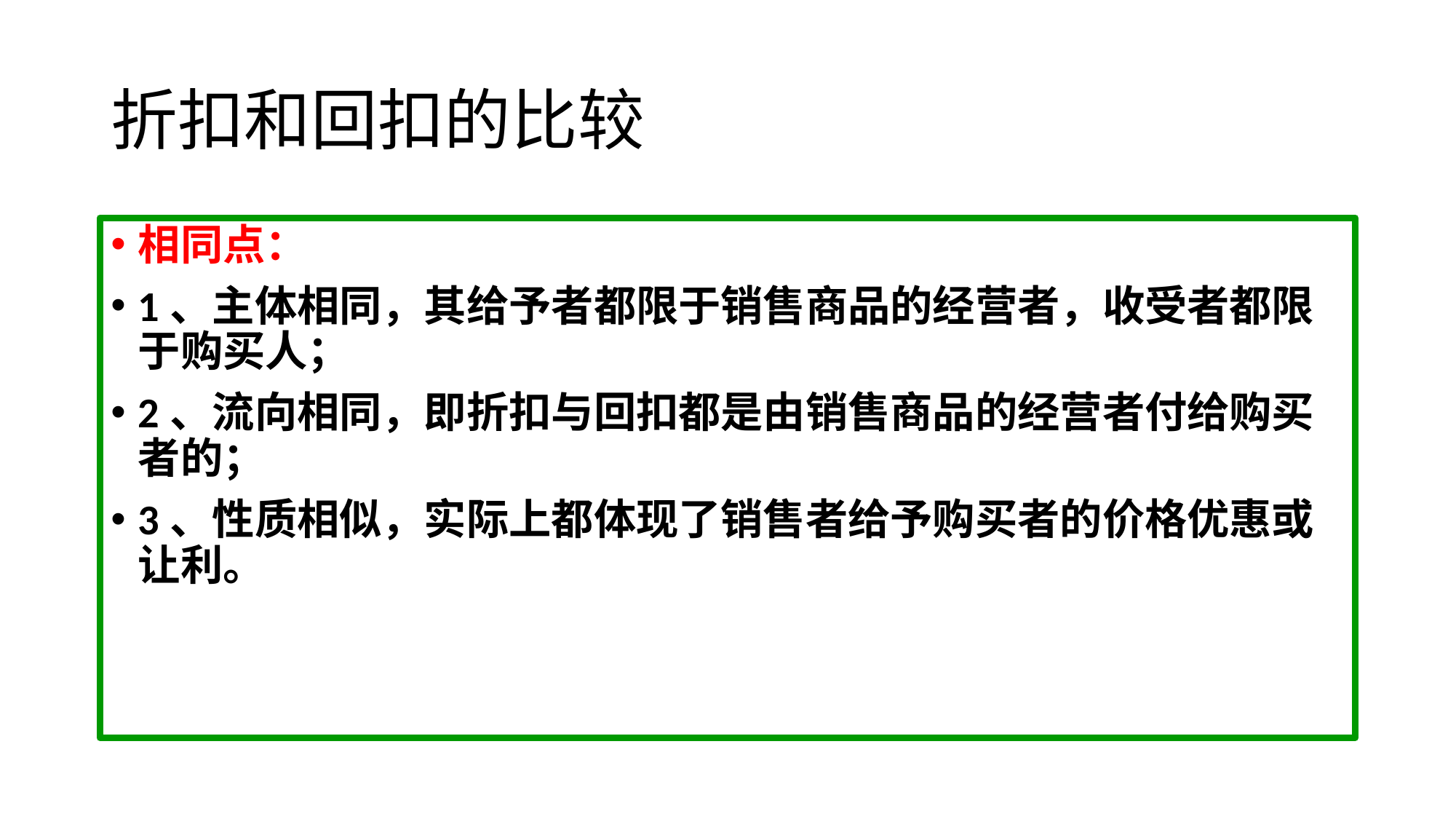

# 折扣和回扣的比较
相同点：
1、主体相同，其给予者都限于销售商品的经营者，收受者都限于购买人；
2、流向相同，即折扣与回扣都是由销售商品的经营者付给购买者的；
3、性质相似，实际上都体现了销售者给予购买者的价格优惠或让利。